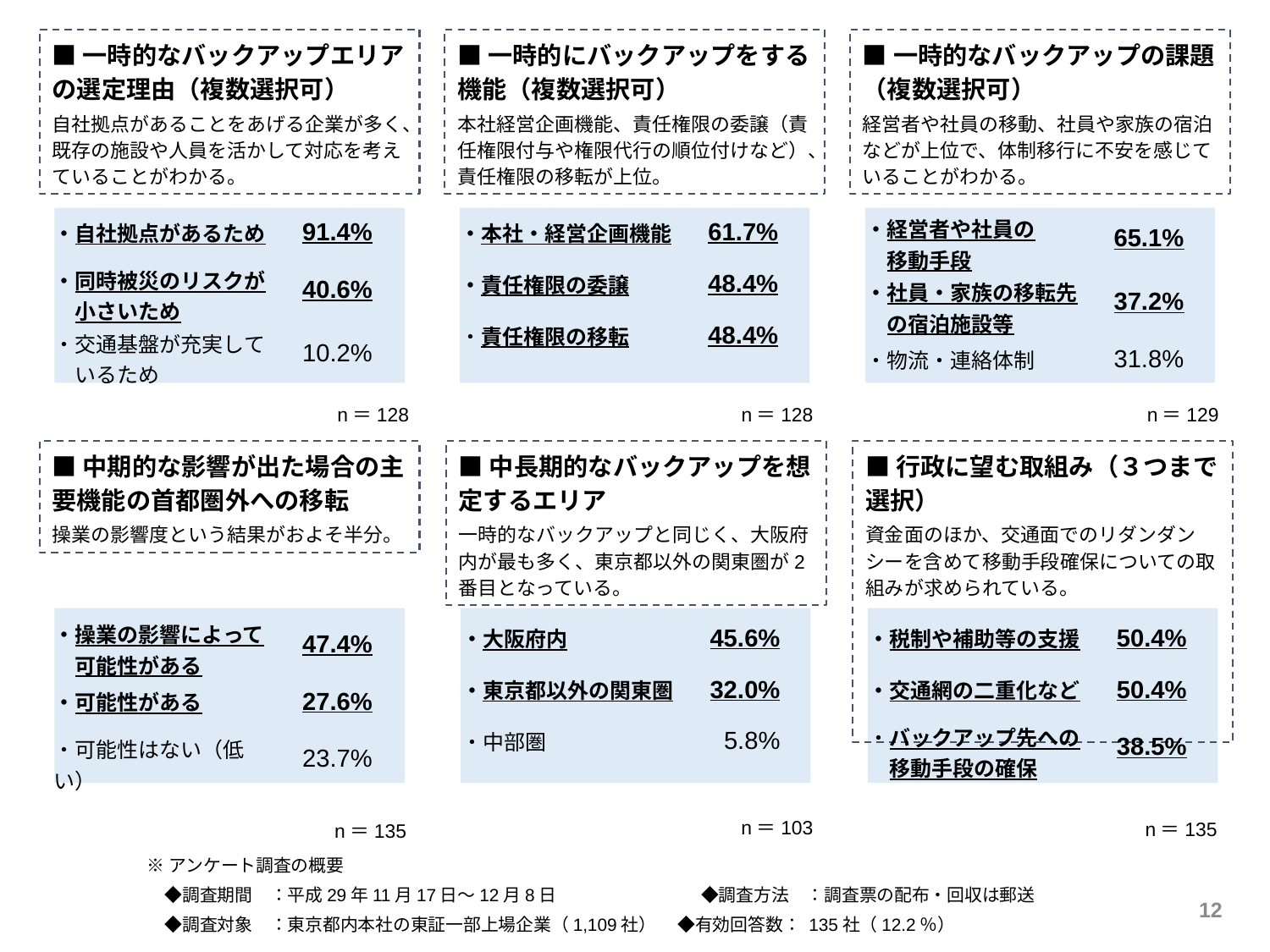

■一時的なバックアップエリアの選定理由（複数選択可）
自社拠点があることをあげる企業が多く、既存の施設や人員を活かして対応を考えていることがわかる。
■一時的にバックアップをする機能（複数選択可）
本社経営企画機能、責任権限の委譲（責任権限付与や権限代行の順位付けなど）、責任権限の移転が上位。
■一時的なバックアップの課題（複数選択可）
経営者や社員の移動、社員や家族の宿泊などが上位で、体制移行に不安を感じていることがわかる。
|  |  |
| --- | --- |
| ・自社拠点があるため | 91.4% |
| ・同時被災のリスクが 　小さいため | 40.6% |
| ・交通基盤が充実して 　いるため | 10.2% |
|  |  |
| --- | --- |
| ・本社・経営企画機能 | 61.7% |
| ・責任権限の委譲 | 48.4% |
| ・責任権限の移転 | 48.4% |
|  |  |
| --- | --- |
| ・経営者や社員の 　移動手段 | 65.1% |
| ・社員・家族の移転先 　の宿泊施設等 | 37.2% |
| ・物流・連絡体制 | 31.8% |

n＝128
n＝128
n＝129
■行政に望む取組み（３つまで選択）
資金面のほか、交通面でのリダンダンシーを含めて移動手段確保についての取組みが求められている。

■中期的な影響が出た場合の主要機能の首都圏外への移転
操業の影響度という結果がおよそ半分。
■中長期的なバックアップを想定するエリア
一時的なバックアップと同じく、大阪府内が最も多く、東京都以外の関東圏が2番目となっている。
|  |  |
| --- | --- |
| ・操業の影響によって 　可能性がある | 47.4% |
| ・可能性がある | 27.6% |
| ・可能性はない（低い） | 23.7% |
|  |  |
| --- | --- |
| ・大阪府内 | 45.6% |
| ・東京都以外の関東圏 | 32.0% |
| ・中部圏 | 5.8% |
|  |  |
| --- | --- |
| ・税制や補助等の支援 | 50.4% |
| ・交通網の二重化など | 50.4% |
| ・バックアップ先への 　移動手段の確保 | 38.5% |

n＝103
n＝135
n＝135
※アンケート調査の概要
　◆調査期間　：平成29年11月17日～12月8日　　　　　　　　 ◆調査方法　：調査票の配布・回収は郵送
　◆調査対象　：東京都内本社の東証一部上場企業（1,109社）　 ◆有効回答数： 135社（12.2％）
12